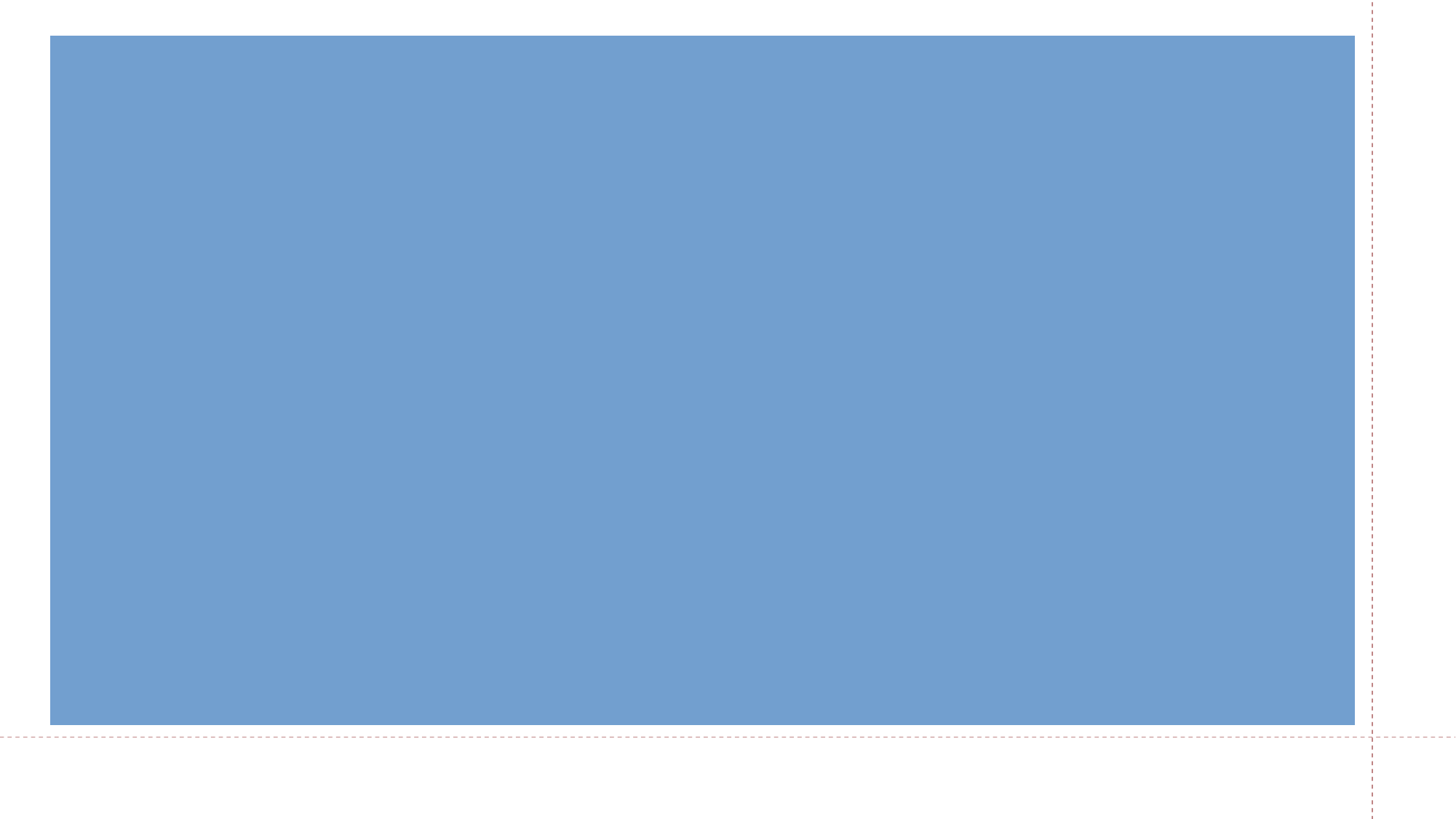

皆さまへ
　本日は本リーフレットをお取り頂きありがとうございます。折角の機会ですので是非、ご高覧　賜りたく宜しくお願い申し上げます。
　親切会のモットーは「小さな親切」「ささやかな福祉貢献」でございます。昭和３４年尼崎市の有志により発足以来、日立グループは歴史的には、親切会とは一体不可分の関係で、支社を中心にその活動を支援してきた経緯があります。皆様も長年にわたって親切会が使用済切手の収集を続けていること等はご存じの方も多いのではないでしょうか。
　企業にSDGｓの実践が期待されている昨今、日立グループにとっても、これまで諸先輩が営々と実践してこられた地域に根差した草の根的な親切会の活動は、今日的な意義を失って　いないものと確信しているところであり、又、親切会会員お一人、お一人の尊い社会貢献の　　お気持ちの結集が、ひいては社会の発展に間接的に寄与することになるのではと考えているところであります。
　皆さまにおかれましても、どうか一人でも多くの方に親切会の趣旨にご賛同頂き、個人会員として私どもの運動にご参加頂ければと思っている次第です。どうか宜しくご入会をご検討の程お願い申し上げます。
　　　　　　　　　　　　　　　　　　　　　　　　　　　　　　　　　　　一般社団法人親切会 会長 加子茂